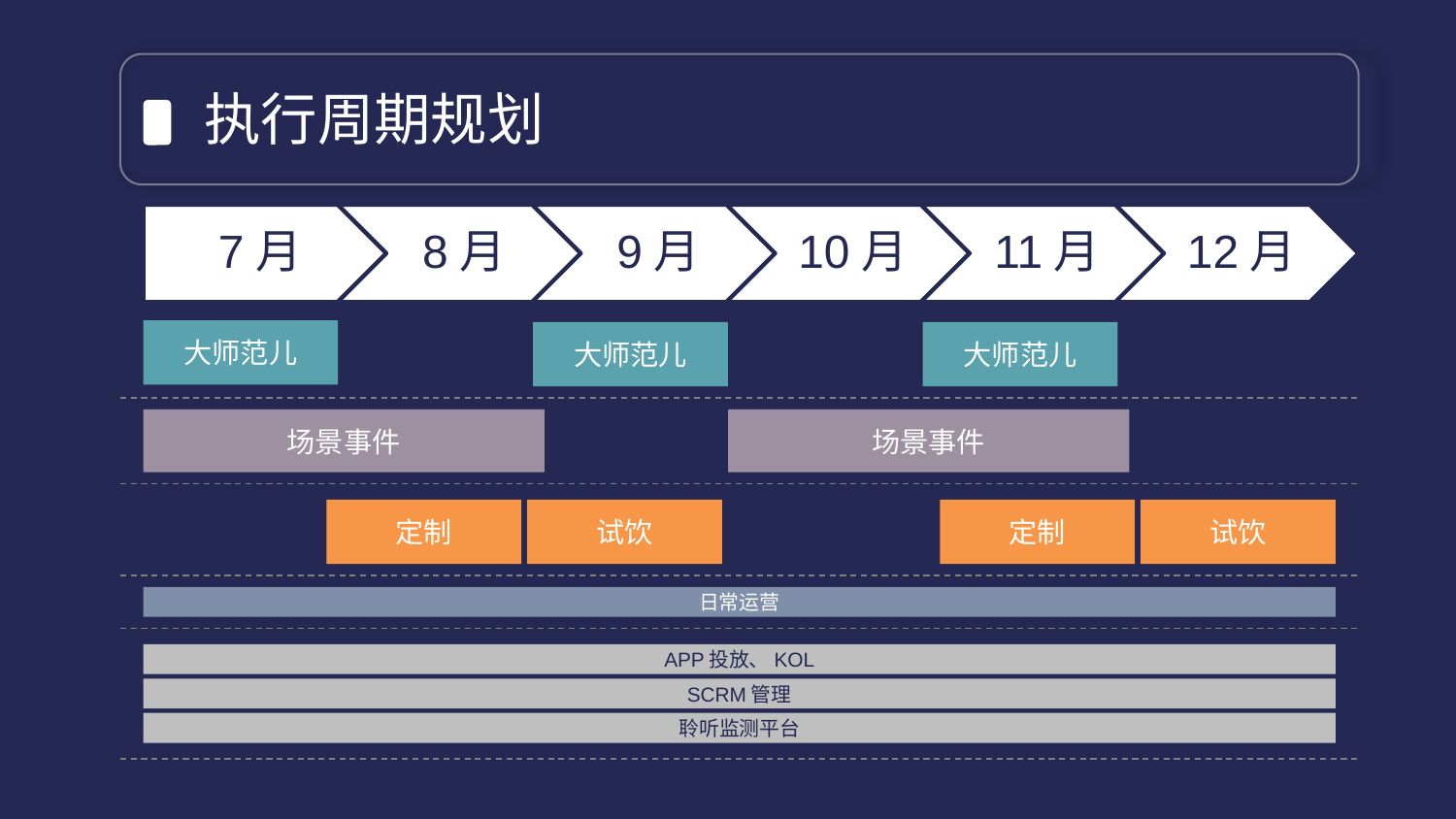

执行周期规划

7月
8月
9月
10月
11月
12月
大师范儿
大师范儿
大师范儿
场景事件
场景事件
定制
定制
试饮
试饮
日常运营
APP投放、KOL
SCRM管理
聆听监测平台